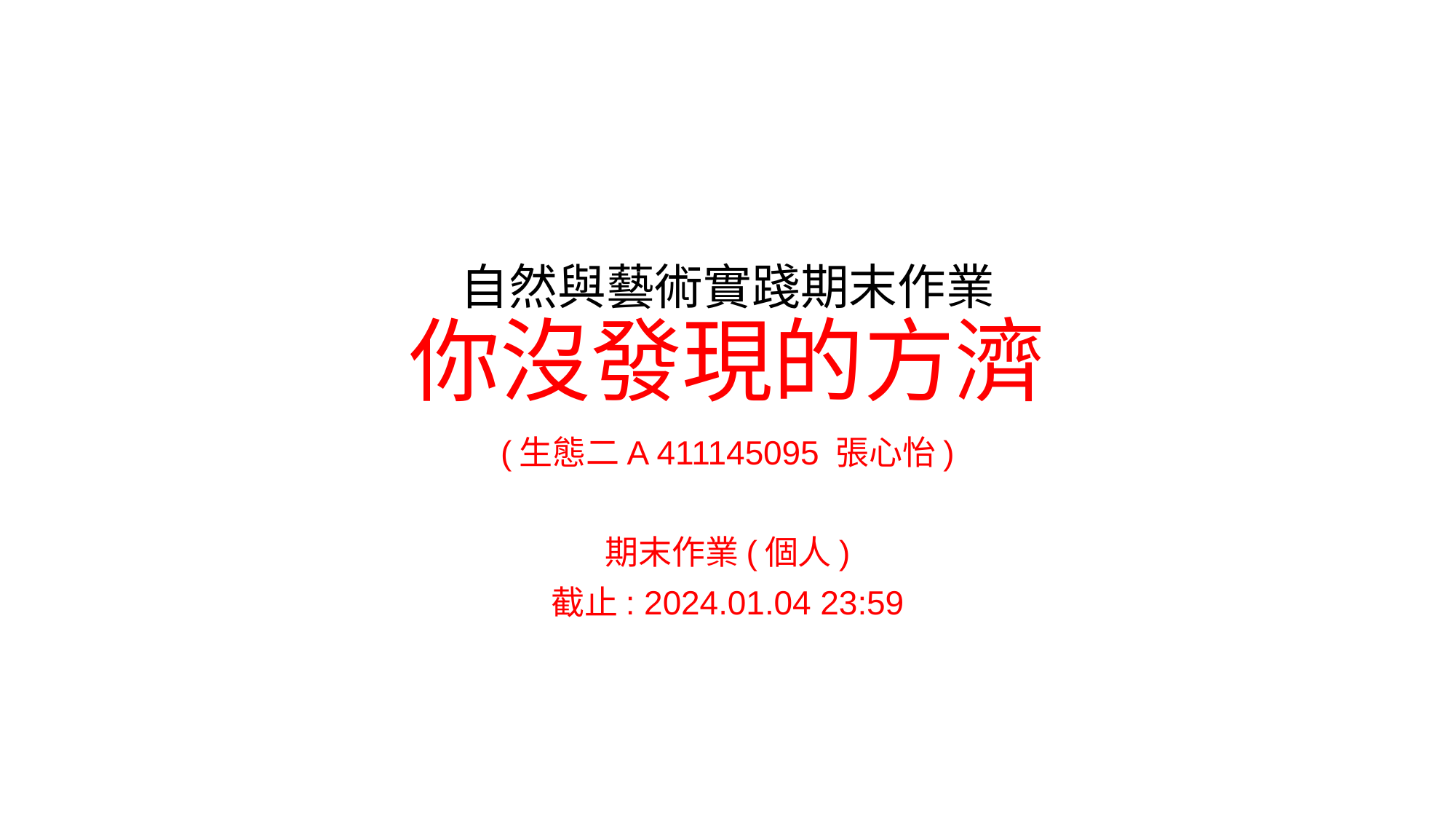

# 自然與藝術實踐期末作業 你沒發現的方濟
(生態二A 411145095 張心怡)

期末作業(個人)
截止: 2024.01.04 23:59